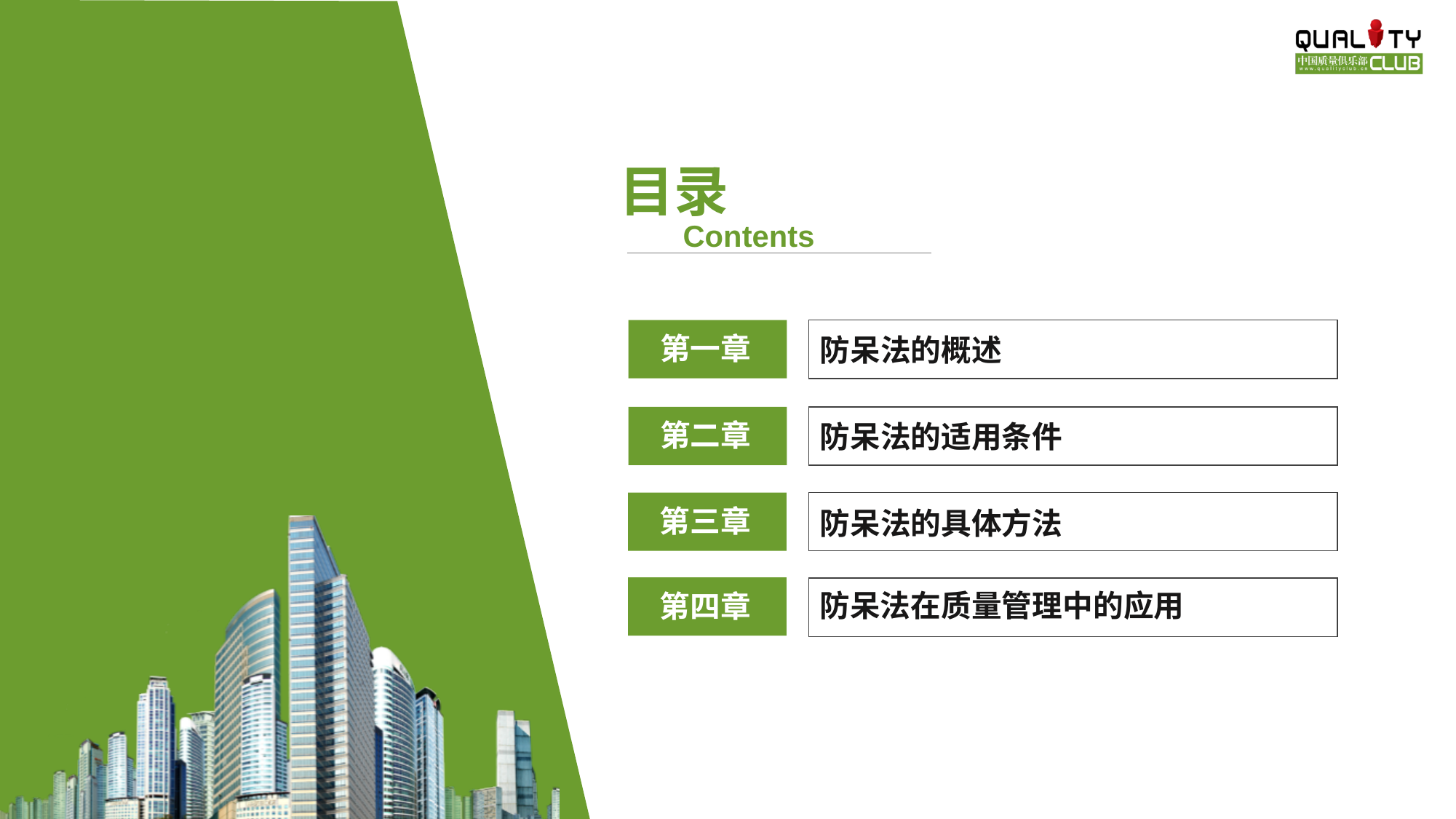

目录
Contents

第一章
防呆法的概述

第二章
防呆法的适用条件

第三章
防呆法的具体方法

防呆法在质量管理中的应用
第四章